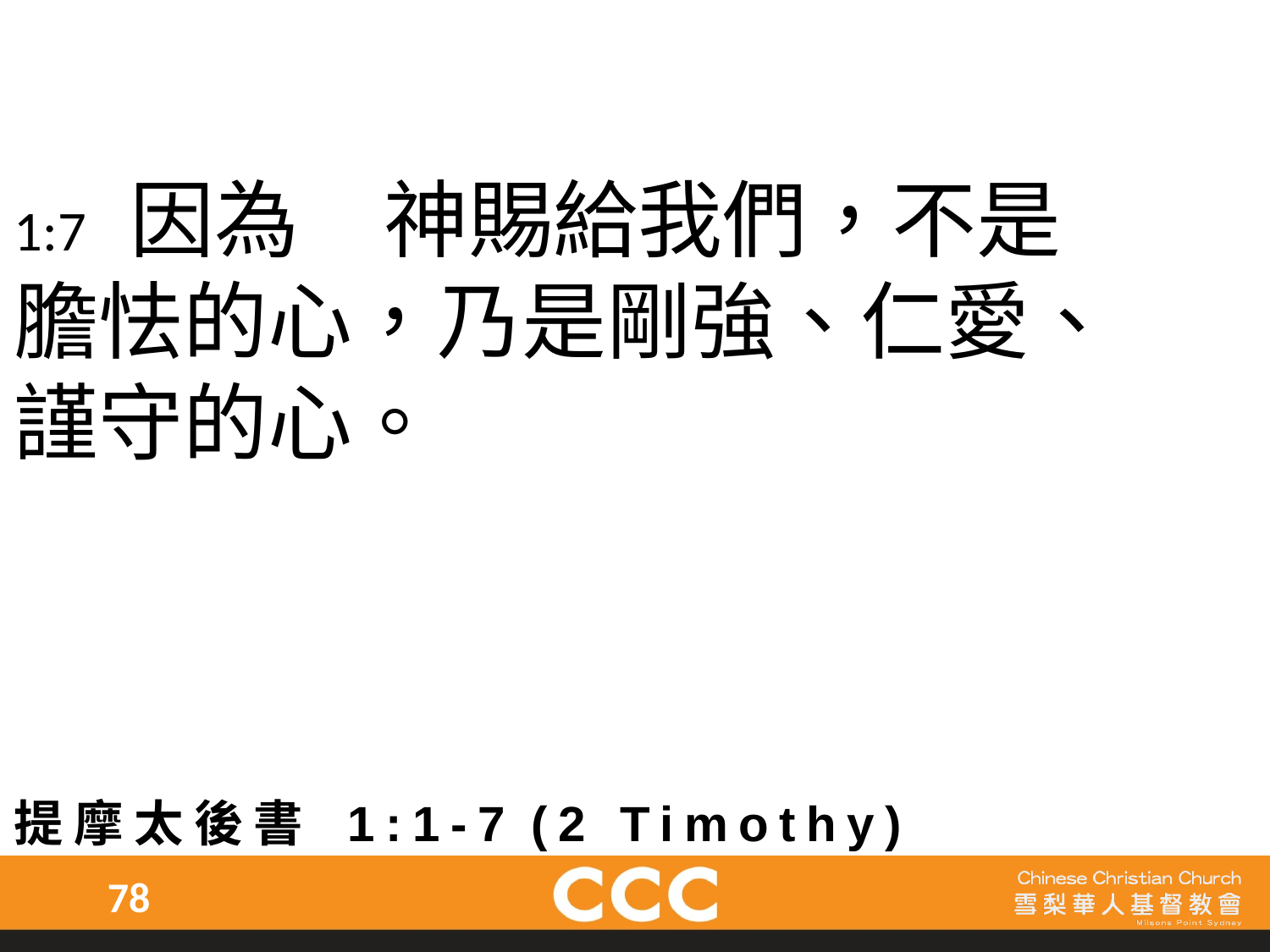

1:7 因為　神賜給我們，不是
膽怯的心，乃是剛強、仁愛、
謹守的心。

提摩太後書 1:1-7 (2 Timothy)
78